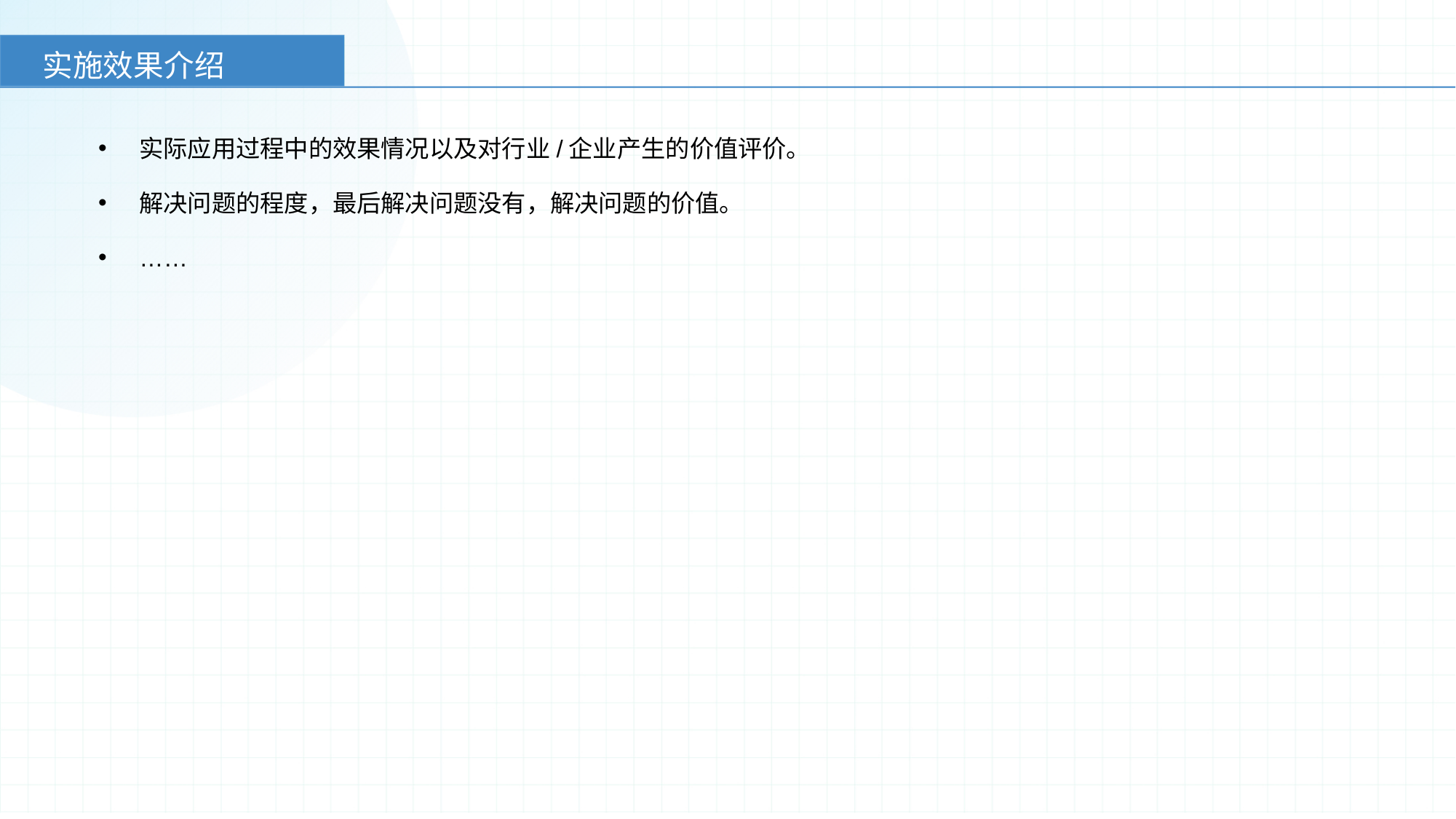

# 实施效果介绍
实际应用过程中的效果情况以及对行业/企业产生的价值评价。
解决问题的程度，最后解决问题没有，解决问题的价值。
……